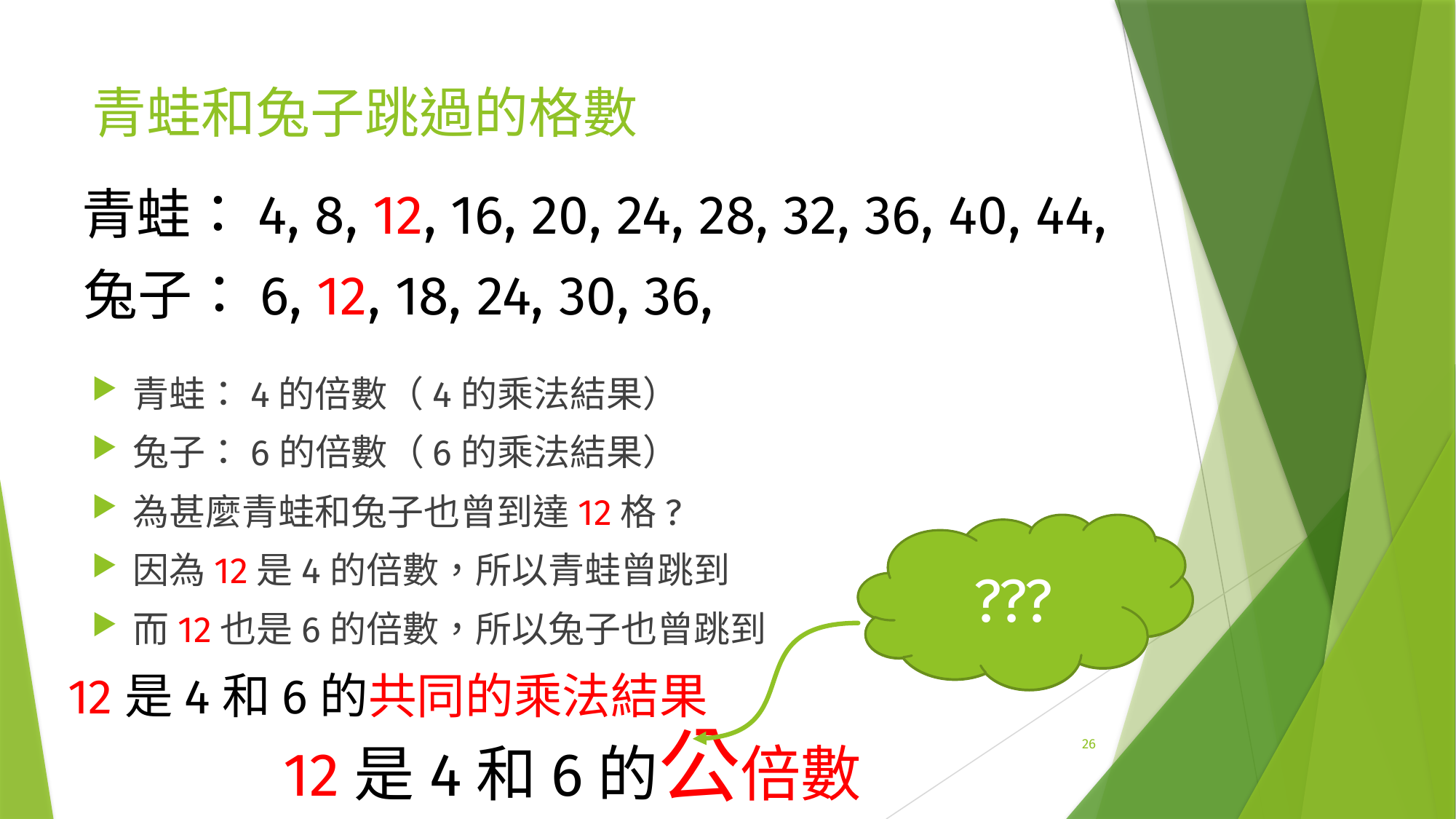

# 青蛙和兔子跳過的格數
青蛙：4, 8, 12, 16, 20, 24, 28, 32, 36, 40, 44,
兔子：6, 12, 18, 24, 30, 36,
青蛙：4的倍數（4的乘法結果）
兔子：6的倍數（6的乘法結果）
為甚麼青蛙和兔子也曾到達12格?
因為12是4的倍數，所以青蛙曾跳到
而12也是6的倍數，所以兔子也曾跳到
???
公共的
12是4和6的共同的乘法結果
12是4和6的公倍數
26